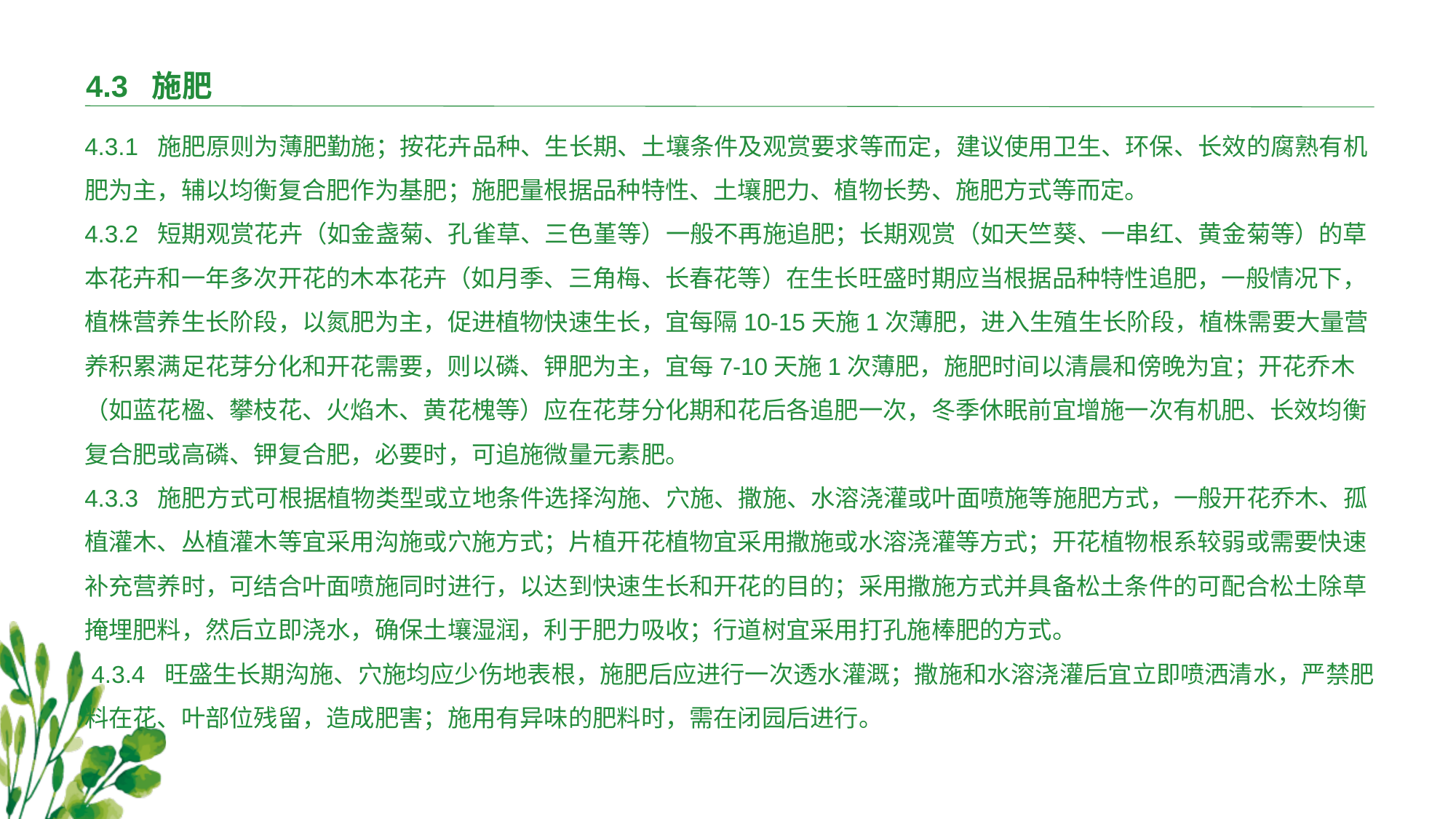

4.3  施肥
4.3.1  施肥原则为薄肥勤施；按花卉品种、生长期、土壤条件及观赏要求等而定，建议使用卫生、环保、长效的腐熟有机肥为主，辅以均衡复合肥作为基肥；施肥量根据品种特性、土壤肥力、植物长势、施肥方式等而定。
4.3.2  短期观赏花卉（如金盏菊、孔雀草、三色堇等）一般不再施追肥；长期观赏（如天竺葵、一串红、黄金菊等）的草本花卉和一年多次开花的木本花卉（如月季、三角梅、长春花等）在生长旺盛时期应当根据品种特性追肥，一般情况下，植株营养生长阶段，以氮肥为主，促进植物快速生长，宜每隔10-15天施1次薄肥，进入生殖生长阶段，植株需要大量营养积累满足花芽分化和开花需要，则以磷、钾肥为主，宜每7-10天施1次薄肥，施肥时间以清晨和傍晚为宜；开花乔木（如蓝花楹、攀枝花、火焰木、黄花槐等）应在花芽分化期和花后各追肥一次，冬季休眠前宜增施一次有机肥、长效均衡复合肥或高磷、钾复合肥，必要时，可追施微量元素肥。
4.3.3  施肥方式可根据植物类型或立地条件选择沟施、穴施、撒施、水溶浇灌或叶面喷施等施肥方式，一般开花乔木、孤植灌木、丛植灌木等宜采用沟施或穴施方式；片植开花植物宜采用撒施或水溶浇灌等方式；开花植物根系较弱或需要快速补充营养时，可结合叶面喷施同时进行，以达到快速生长和开花的目的；采用撒施方式并具备松土条件的可配合松土除草掩埋肥料，然后立即浇水，确保土壤湿润，利于肥力吸收；行道树宜采用打孔施棒肥的方式。
 4.3.4  旺盛生长期沟施、穴施均应少伤地表根，施肥后应进行一次透水灌溉；撒施和水溶浇灌后宜立即喷洒清水，严禁肥料在花、叶部位残留，造成肥害；施用有异味的肥料时，需在闭园后进行。